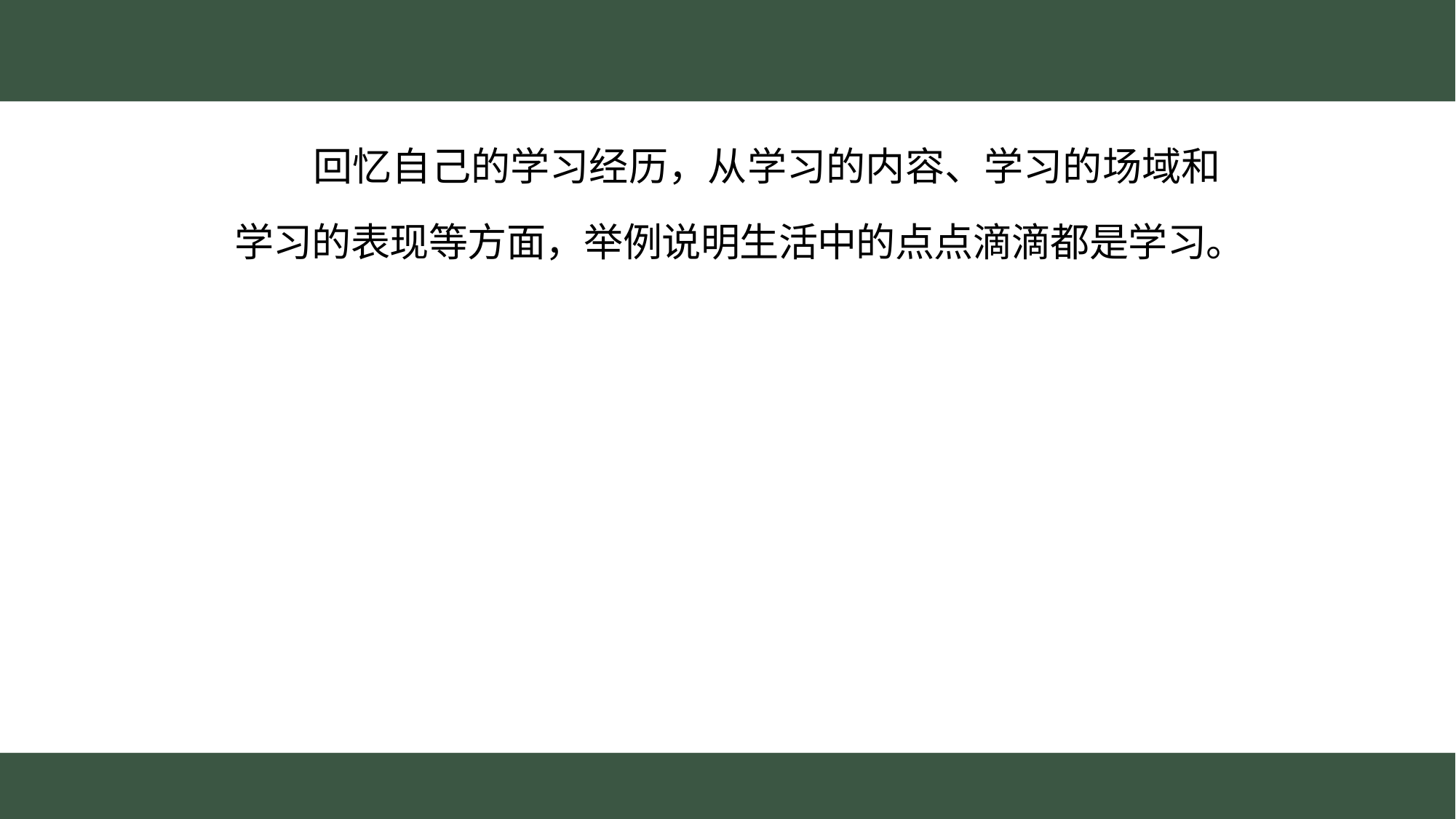

回忆自己的学习经历，从学习的内容、学习的场域和
学习的表现等方面，举例说明生活中的点点滴滴都是学习。